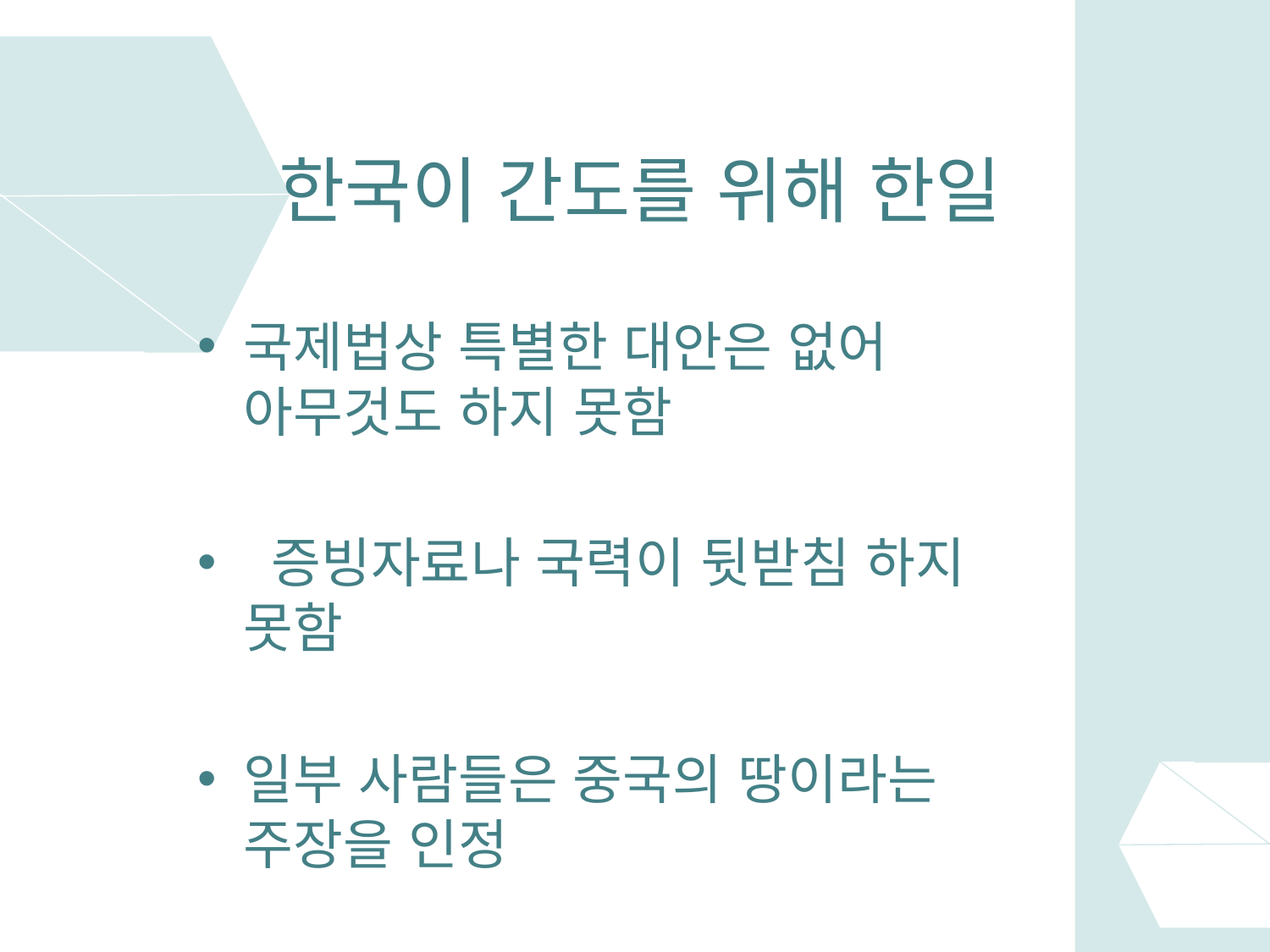

# 한국이 간도를 위해 한일
국제법상 특별한 대안은 없어 아무것도 하지 못함

 증빙자료나 국력이 뒷받침 하지 못함

일부 사람들은 중국의 땅이라는 주장을 인정